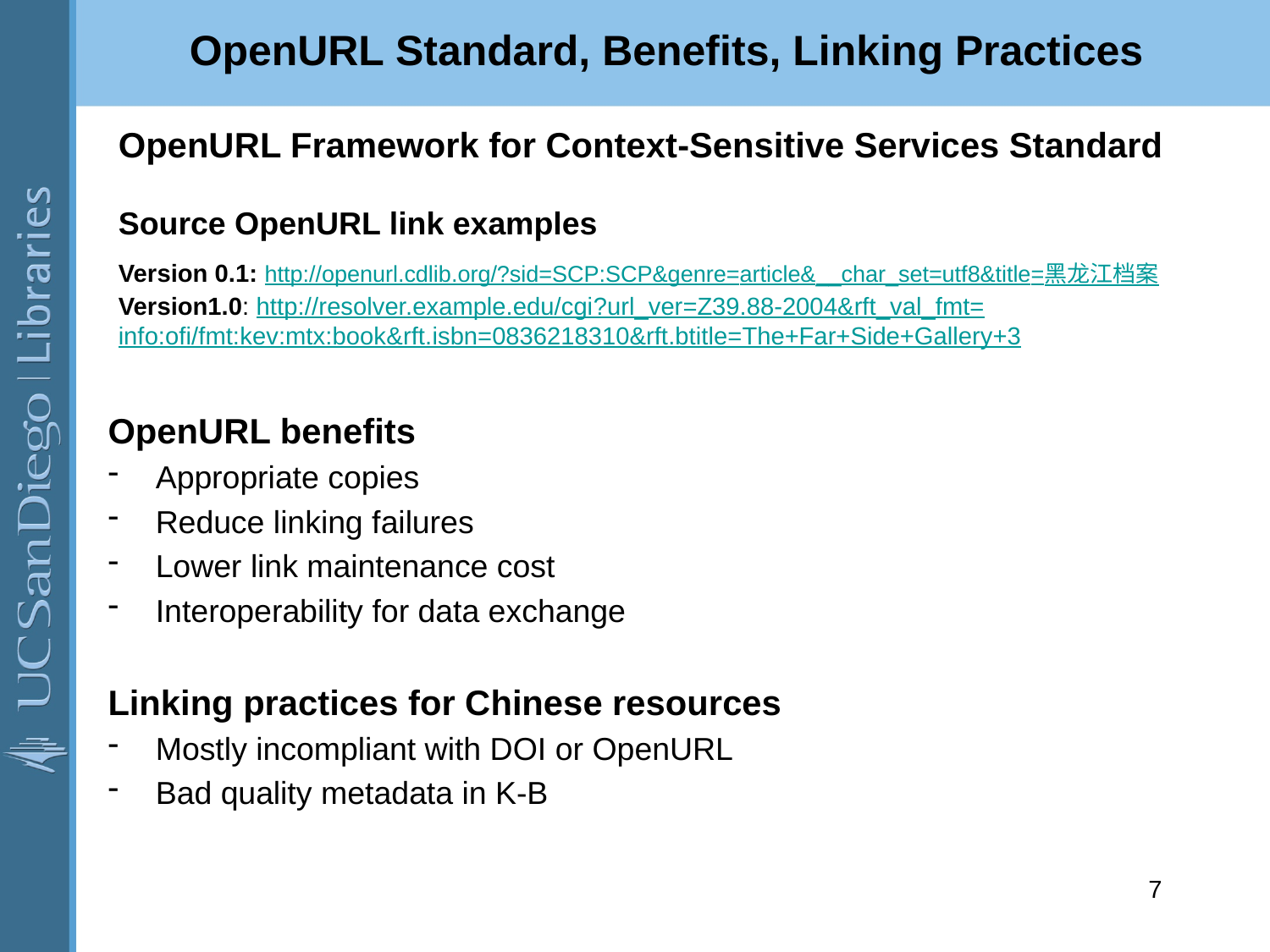

# OpenURL Standard, Benefits, Linking Practices
OpenURL Framework for Context-Sensitive Services Standard

Source OpenURL link examples
Version 0.1: http://openurl.cdlib.org/?sid=SCP:SCP&genre=article&__char_set=utf8&title=黑龙江档案
Version1.0: http://resolver.example.edu/cgi?url_ver=Z39.88-2004&rft_val_fmt=info:ofi/fmt:kev:mtx:book&rft.isbn=0836218310&rft.btitle=The+Far+Side+Gallery+3

OpenURL benefits
Appropriate copies
Reduce linking failures
Lower link maintenance cost
Interoperability for data exchange

Linking practices for Chinese resources
Mostly incompliant with DOI or OpenURL
Bad quality metadata in K-B

7